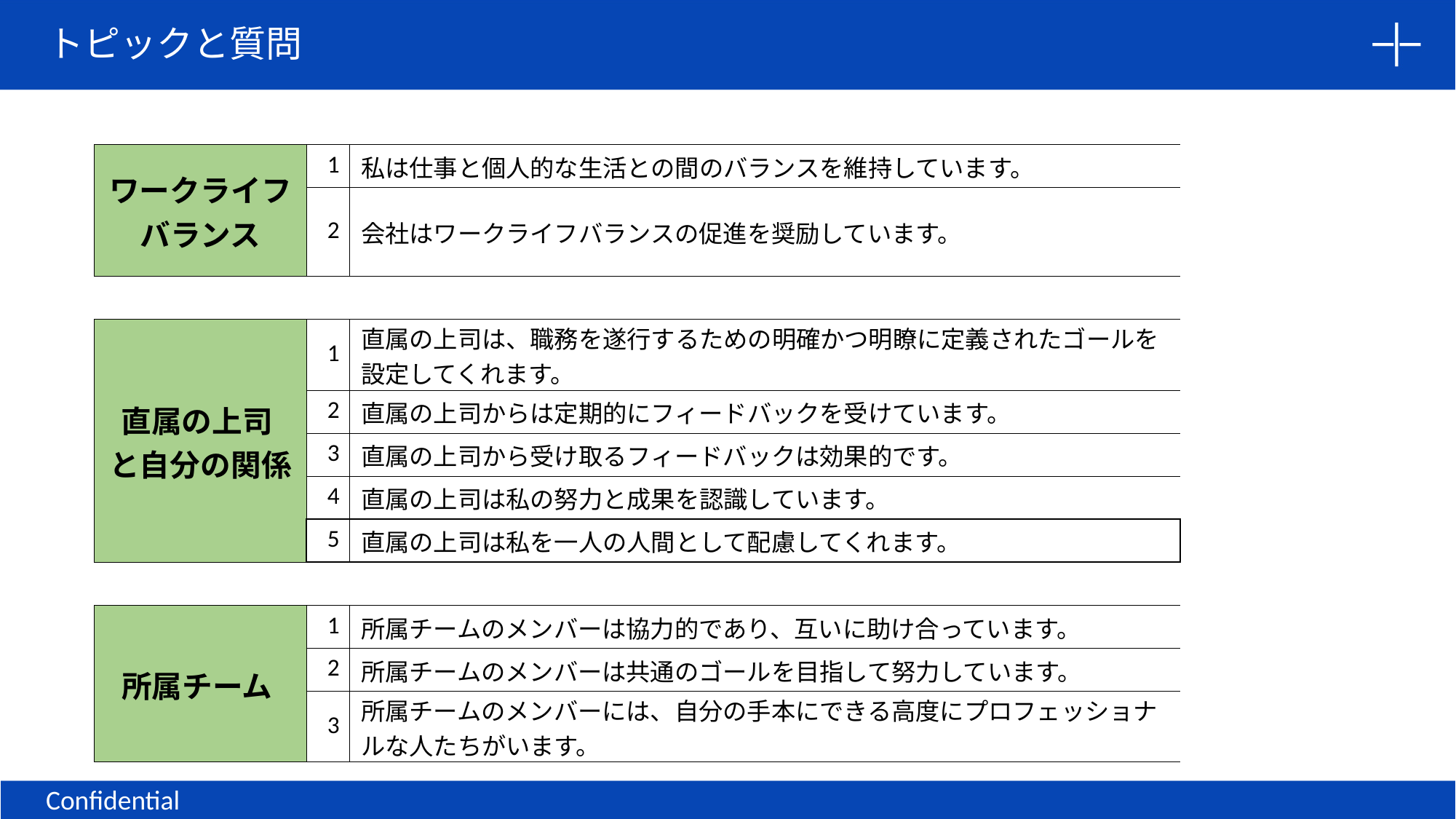

トピックと質問
| ワークライフバランス | 1 | 私は仕事と個人的な生活との間のバランスを維持しています。 |
| --- | --- | --- |
|  | 2 | 会社はワークライフバランスの促進を奨励しています。 |
|  |  |  |
| 直属の上司 と自分の関係 | 1 | 直属の上司は、職務を遂行するための明確かつ明瞭に定義されたゴールを設定してくれます。 |
|  | 2 | 直属の上司からは定期的にフィードバックを受けています。 |
|  | 3 | 直属の上司から受け取るフィードバックは効果的です。 |
|  | 4 | 直属の上司は私の努力と成果を認識しています。 |
|  | 5 | 直属の上司は私を一人の人間として配慮してくれます。 |
|  |  |  |
| 所属チーム | 1 | 所属チームのメンバーは協力的であり、互いに助け合っています。 |
|  | 2 | 所属チームのメンバーは共通のゴールを目指して努力しています。 |
|  | 3 | 所属チームのメンバーには、自分の手本にできる高度にプロフェッショナルな人たちがいます。 |